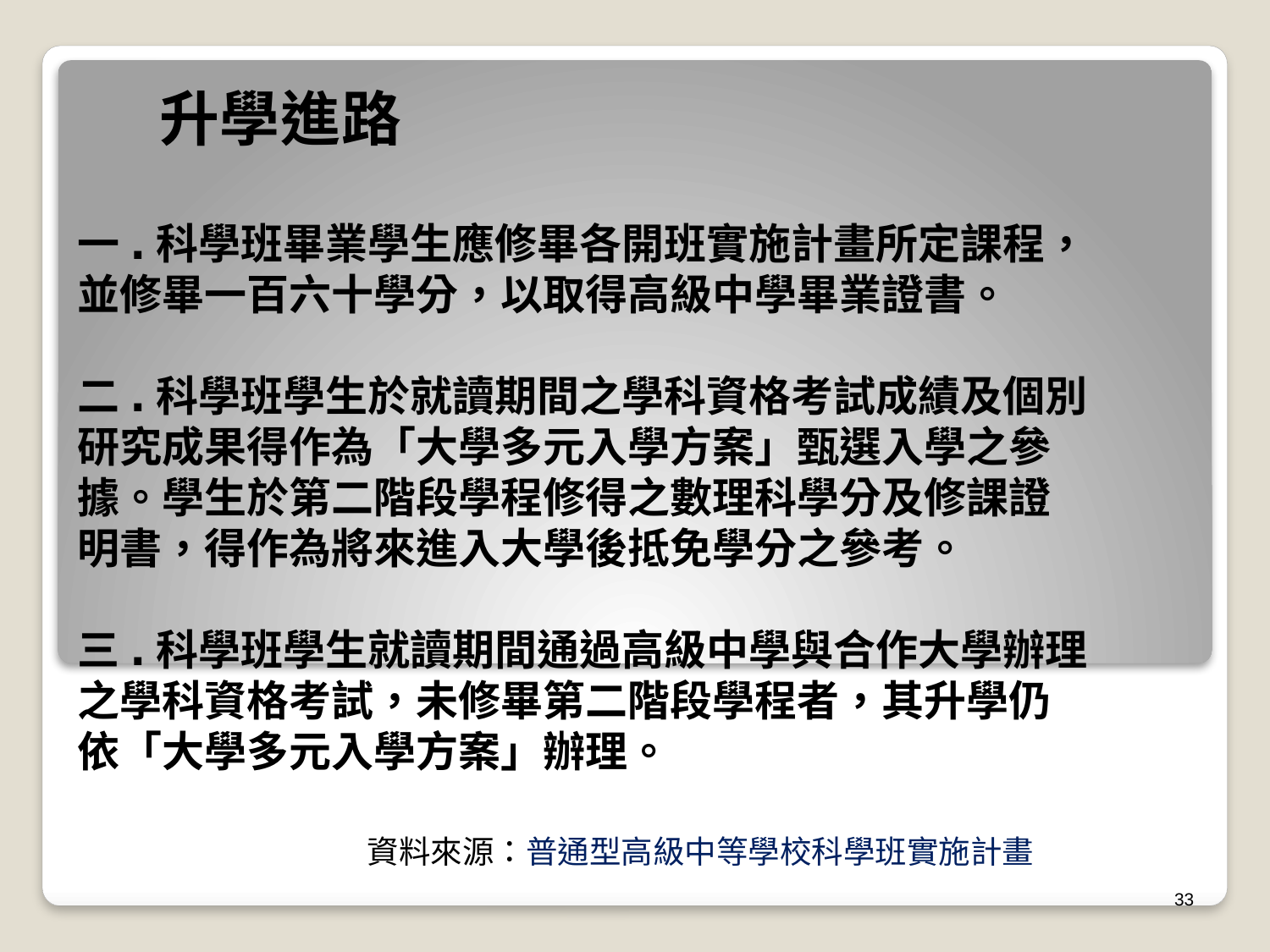

升學進路
一.科學班畢業學生應修畢各開班實施計畫所定課程，並修畢一百六十學分，以取得高級中學畢業證書。

二.科學班學生於就讀期間之學科資格考試成績及個別研究成果得作為「大學多元入學方案」甄選入學之參據。學生於第二階段學程修得之數理科學分及修課證明書，得作為將來進入大學後抵免學分之參考。

三.科學班學生就讀期間通過高級中學與合作大學辦理之學科資格考試，未修畢第二階段學程者，其升學仍依「大學多元入學方案」辦理。

資料來源：普通型高級中等學校科學班實施計畫
33